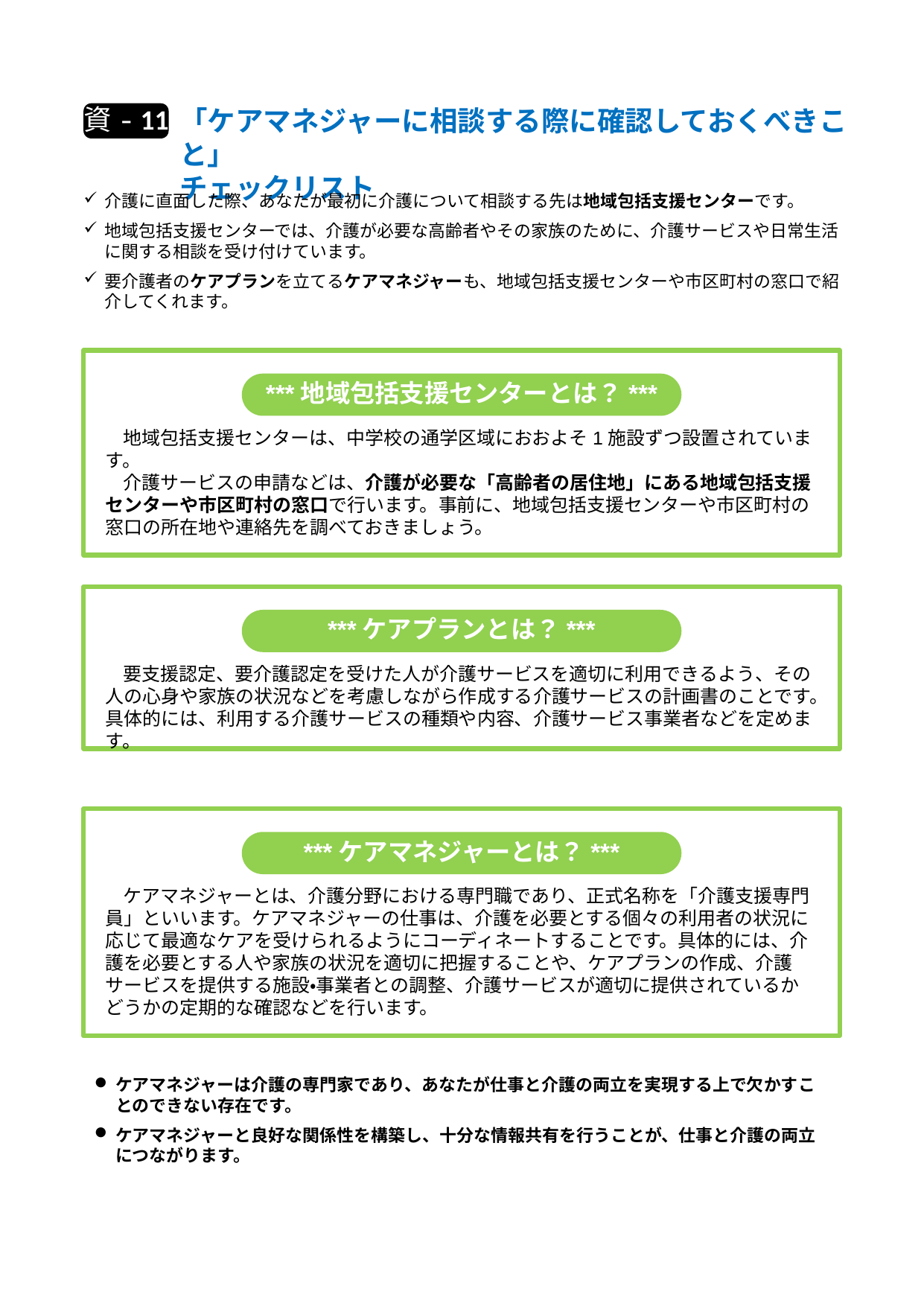

資- 11
「ケアマネジャーに相談する際に確認しておくべきこと」
チェックリスト
介護に直面した際、あなたが最初に介護について相談する先は地域包括支援センターです。
地域包括支援センターでは、介護が必要な高齢者やその家族のために、介護サービスや日常生活に関する相談を受け付けています。
要介護者のケアプランを立てるケアマネジャーも、地域包括支援センターや市区町村の窓口で紹介してくれます。

地域包括支援センターは、中学校の通学区域におおよそ1施設ずつ設置されています。
介護サービスの申請などは、介護が必要な「高齢者の居住地」にある地域包括支援センターや市区町村の窓口で行います。事前に、地域包括支援センターや市区町村の窓口の所在地や連絡先を調べておきましょう。
***地域包括支援センターとは？***

要支援認定、要介護認定を受けた人が介護サービスを適切に利用できるよう、その人の心身や家族の状況などを考慮しながら作成する介護サービスの計画書のことです。具体的には、利用する介護サービスの種類や内容、介護サービス事業者などを定めます。
***ケアプランとは？***

ケアマネジャーとは、介護分野における専門職であり、正式名称を「介護支援専門員」といいます。ケアマネジャーの仕事は、介護を必要とする個々の利用者の状況に応じて最適なケアを受けられるようにコーディネートすることです。具体的には、介護を必要とする人や家族の状況を適切に把握することや、ケアプランの作成、介護サービスを提供する施設・事業者との調整、介護サービスが適切に提供されているかどうかの定期的な確認などを行います。
***ケアマネジャーとは？***
ケアマネジャーは介護の専門家であり、あなたが仕事と介護の両立を実現する上で欠かすことのできない存在です。
ケアマネジャーと良好な関係性を構築し、十分な情報共有を行うことが、仕事と介護の両立につながります。